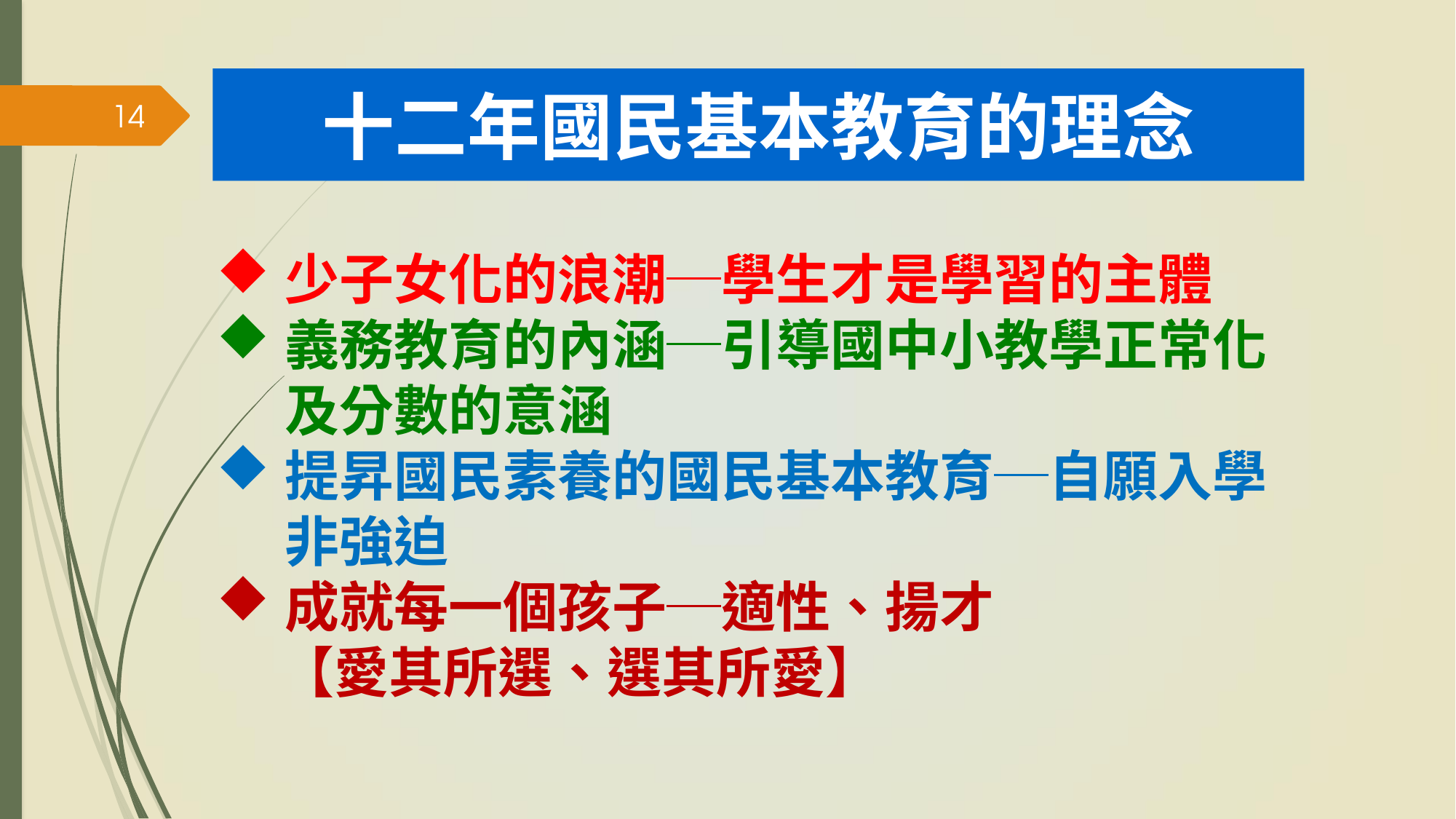

十二年國民基本教育的理念
14
少子女化的浪潮─學生才是學習的主體
義務教育的內涵─引導國中小教學正常化及分數的意涵
提昇國民素養的國民基本教育─自願入學非強迫
成就每一個孩子─適性、揚才
【愛其所選、選其所愛】